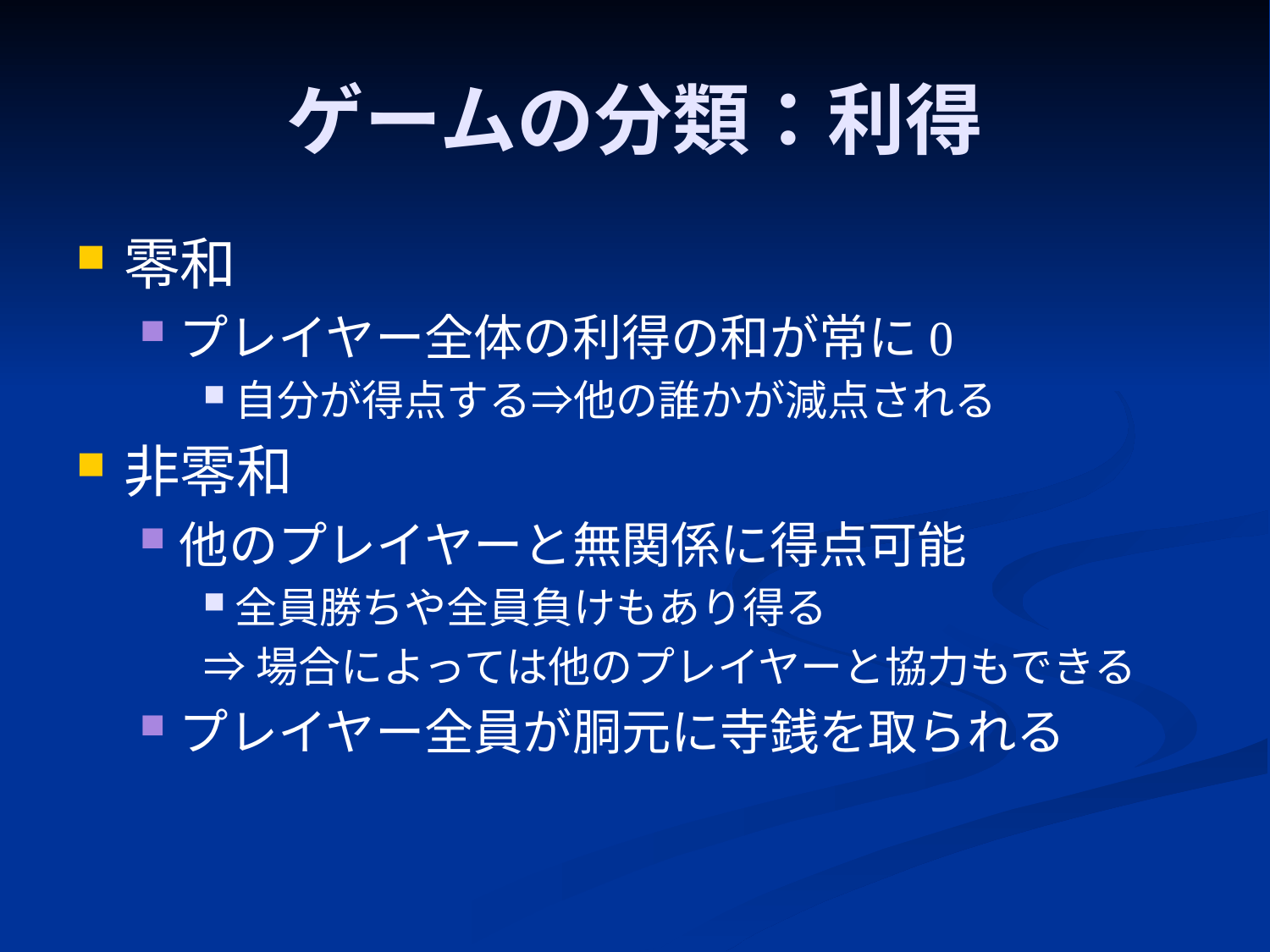

# ゲームの分類：利得
零和
プレイヤー全体の利得の和が常に0
自分が得点する⇒他の誰かが減点される
非零和
他のプレイヤーと無関係に得点可能
全員勝ちや全員負けもあり得る
⇒場合によっては他のプレイヤーと協力もできる
プレイヤー全員が胴元に寺銭を取られる